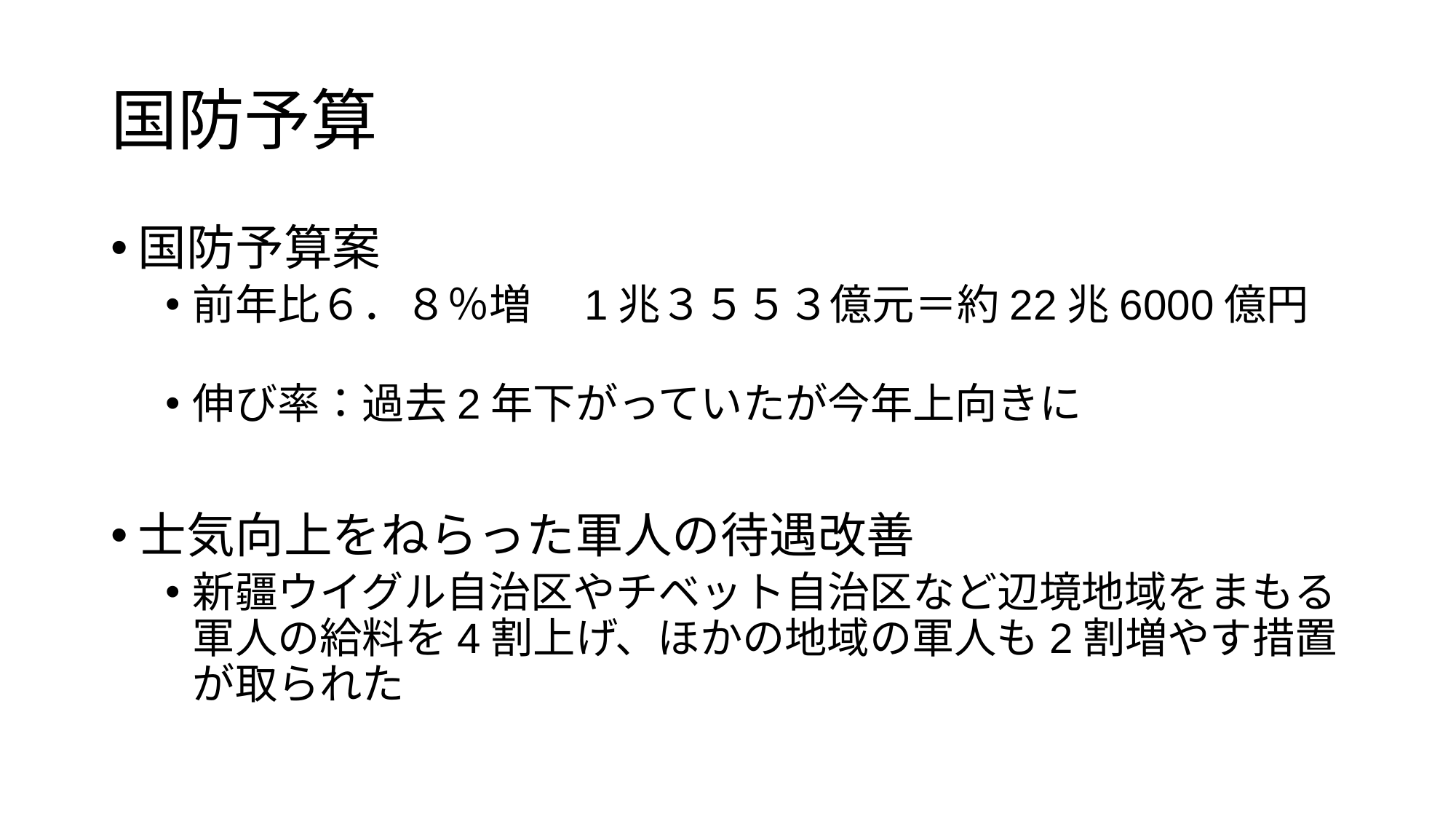

# 国防予算
国防予算案
前年比６．８％増　1兆３５５３億元＝約22兆6000億円
伸び率：過去2年下がっていたが今年上向きに

士気向上をねらった軍人の待遇改善
新疆ウイグル自治区やチベット自治区など辺境地域をまもる軍人の給料を4割上げ、ほかの地域の軍人も2割増やす措置が取られた